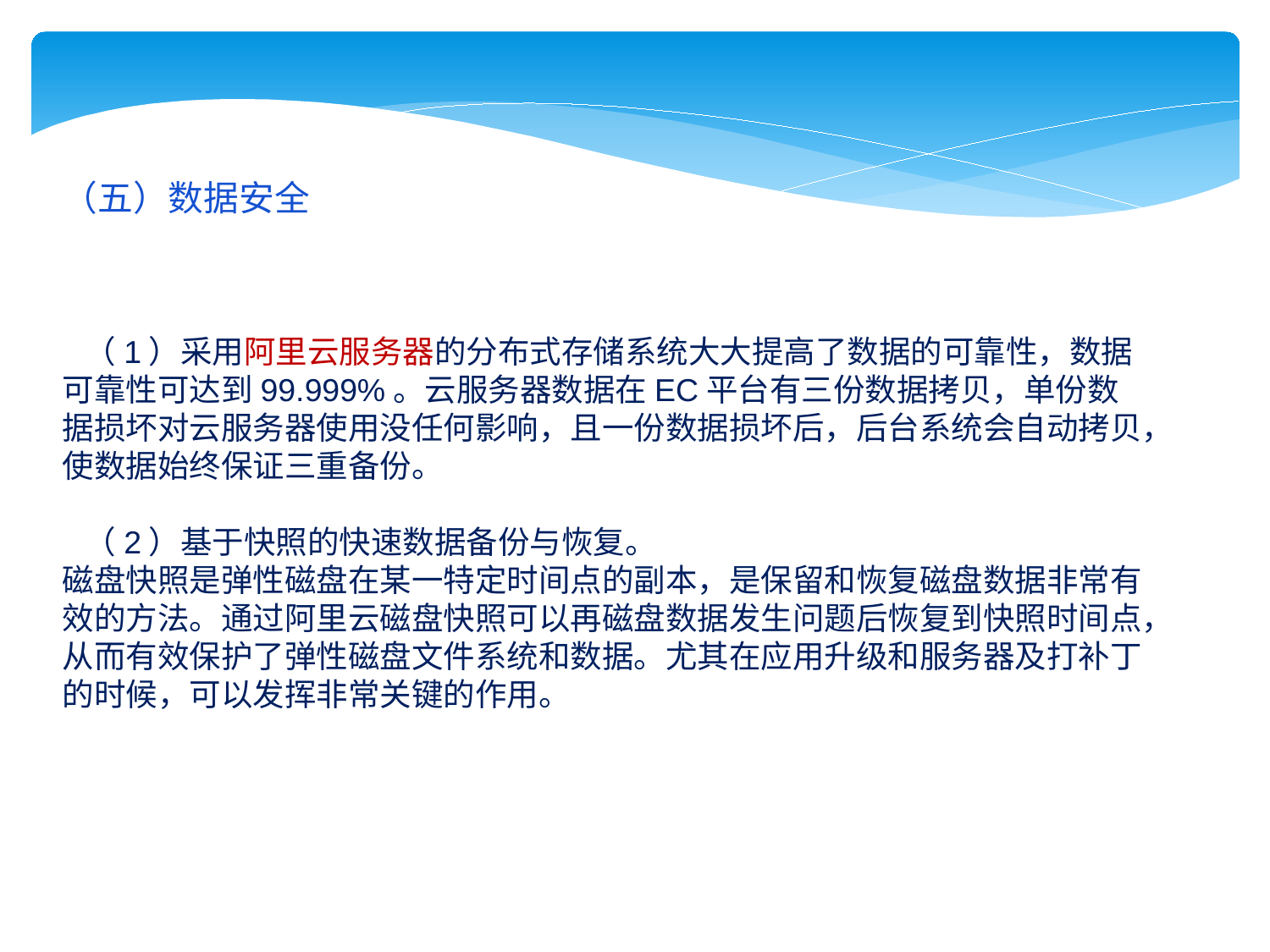

（五）数据安全

  （1）采用阿里云服务器的分布式存储系统大大提高了数据的可靠性，数据可靠性可达到99.999%。云服务器数据在EC平台有三份数据拷贝，单份数据损坏对云服务器使用没任何影响，且一份数据损坏后，后台系统会自动拷贝，使数据始终保证三重备份。

  （2）基于快照的快速数据备份与恢复。
磁盘快照是弹性磁盘在某一特定时间点的副本，是保留和恢复磁盘数据非常有效的方法。通过阿里云磁盘快照可以再磁盘数据发生问题后恢复到快照时间点，从而有效保护了弹性磁盘文件系统和数据。尤其在应用升级和服务器及打补丁的时候，可以发挥非常关键的作用。